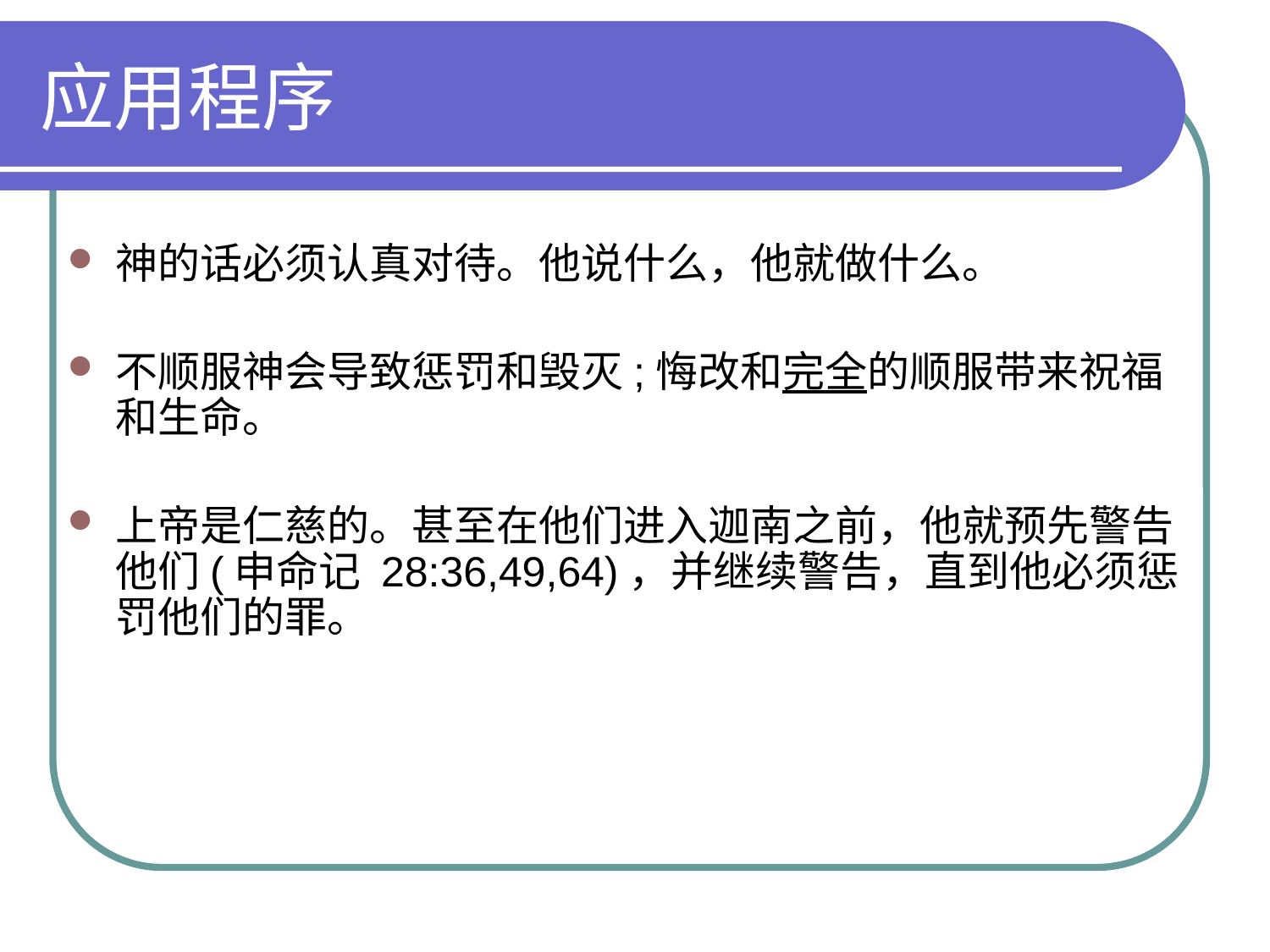

# 应用程序
神的话必须认真对待。他说什么，他就做什么。

不顺服神会导致惩罚和毁灭;悔改和完全的顺服带来祝福和生命。

上帝是仁慈的。甚至在他们进入迦南之前，他就预先警告他们(申命记 28:36,49,64)，并继续警告，直到他必须惩罚他们的罪。